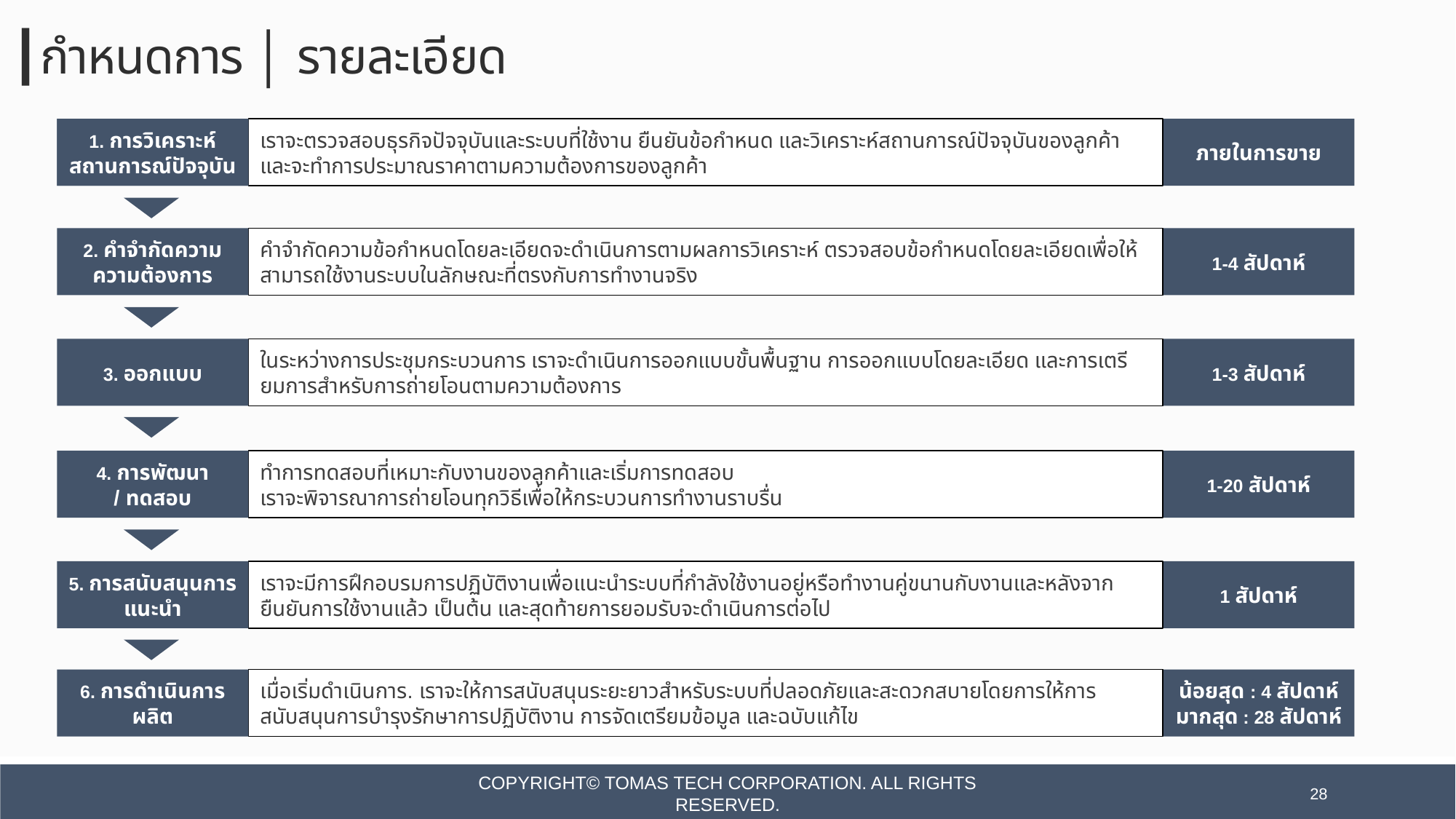

┃กำหนดการ │ รายละเอียด

1. การวิเคราะห์สถานการณ์ปัจจุบัน
เราจะตรวจสอบธุรกิจปัจจุบันและระบบที่ใช้งาน ยืนยันข้อกำหนด และวิเคราะห์สถานการณ์ปัจจุบันของลูกค้า และจะทำการประมาณราคาตามความต้องการของลูกค้า
ภายในการขาย
生産計画

คำจำกัดความข้อกำหนดโดยละเอียดจะดำเนินการตามผลการวิเคราะห์ ตรวจสอบข้อกำหนดโดยละเอียดเพื่อให้สามารถใช้งานระบบในลักษณะที่ตรงกับการทำงานจริง
2. คำจำกัดความความต้องการ
1-4 สัปดาห์

ในระหว่างการประชุมกระบวนการ เราจะดำเนินการออกแบบขั้นพื้นฐาน การออกแบบโดยละเอียด และการเตรียมการสำหรับการถ่ายโอนตามความต้องการ
3. ออกแบบ
1-3 สัปดาห์

4. การพัฒนา
/ ทดสอบ
ทำการทดสอบที่เหมาะกับงานของลูกค้าและเริ่มการทดสอบ
เราจะพิจารณาการถ่ายโอนทุกวิธีเพื่อให้กระบวนการทำงานราบรื่น
1-20 สัปดาห์

เราจะมีการฝึกอบรมการปฏิบัติงานเพื่อแนะนำระบบที่กำลังใช้งานอยู่หรือทำงานคู่ขนานกับงานและหลังจากยืนยันการใช้งานแล้ว เป็นต้น และสุดท้ายการยอมรับจะดำเนินการต่อไป
5. การสนับสนุนการแนะนำ
1 สัปดาห์

เมื่อเริ่มดำเนินการ. เราจะให้การสนับสนุนระยะยาวสำหรับระบบที่ปลอดภัยและสะดวกสบายโดยการให้การสนับสนุนการบำรุงรักษาการปฏิบัติงาน การจัดเตรียมข้อมูล และฉบับแก้ไข
น้อยสุด : 4 สัปดาห์
มากสุด : 28 สัปดาห์
6. การดำเนินการผลิต
Copyright© TOMAS TECH CORPORATION. All rights reserved.
28